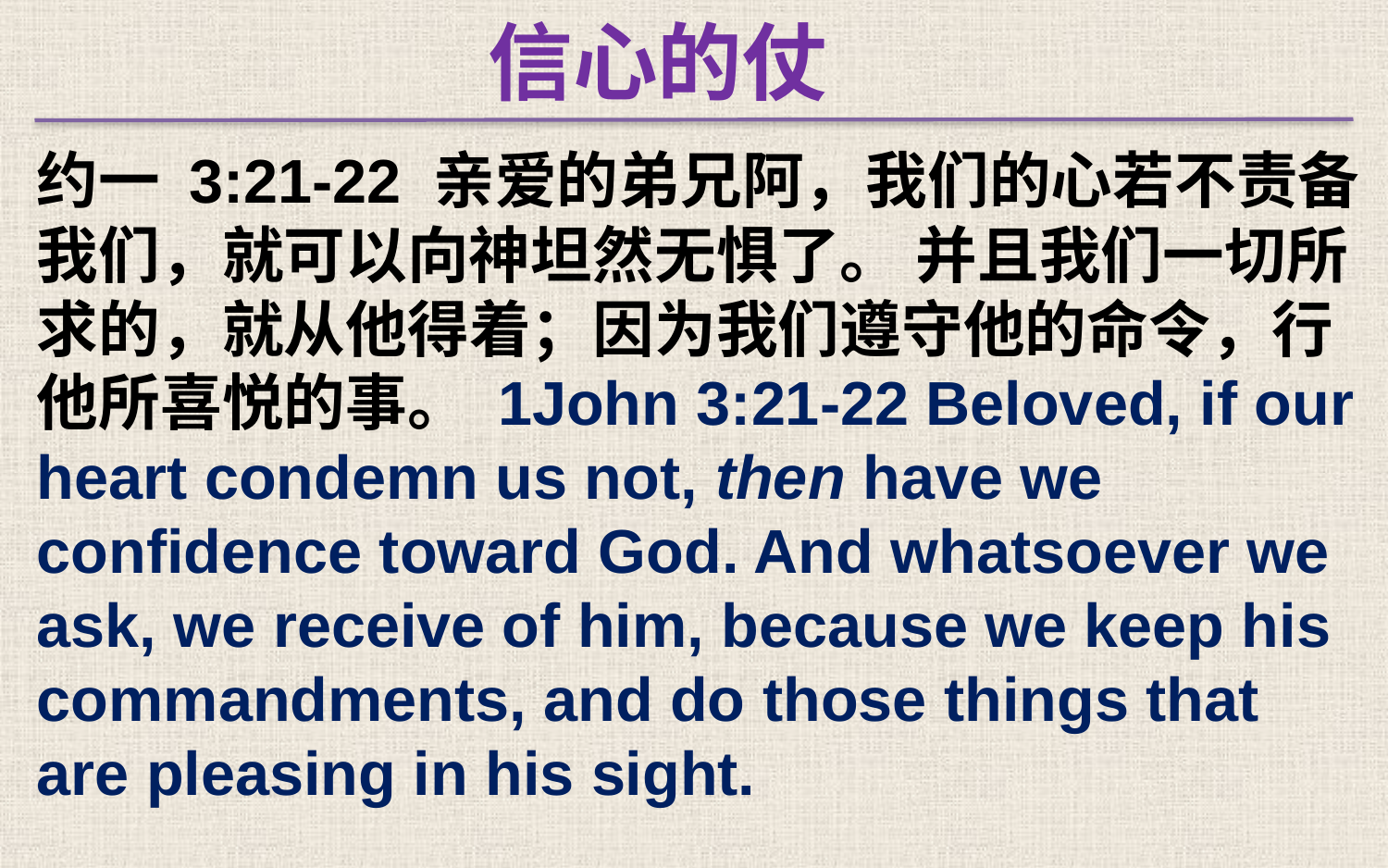

信心的仗
约一 3:21-22 亲爱的弟兄阿，我们的心若不责备我们，就可以向神坦然无惧了。 并且我们一切所求的，就从他得着；因为我们遵守他的命令，行他所喜悦的事。 1John 3:21-22 Beloved, if our heart condemn us not, then have we confidence toward God. And whatsoever we ask, we receive of him, because we keep his commandments, and do those things that are pleasing in his sight.